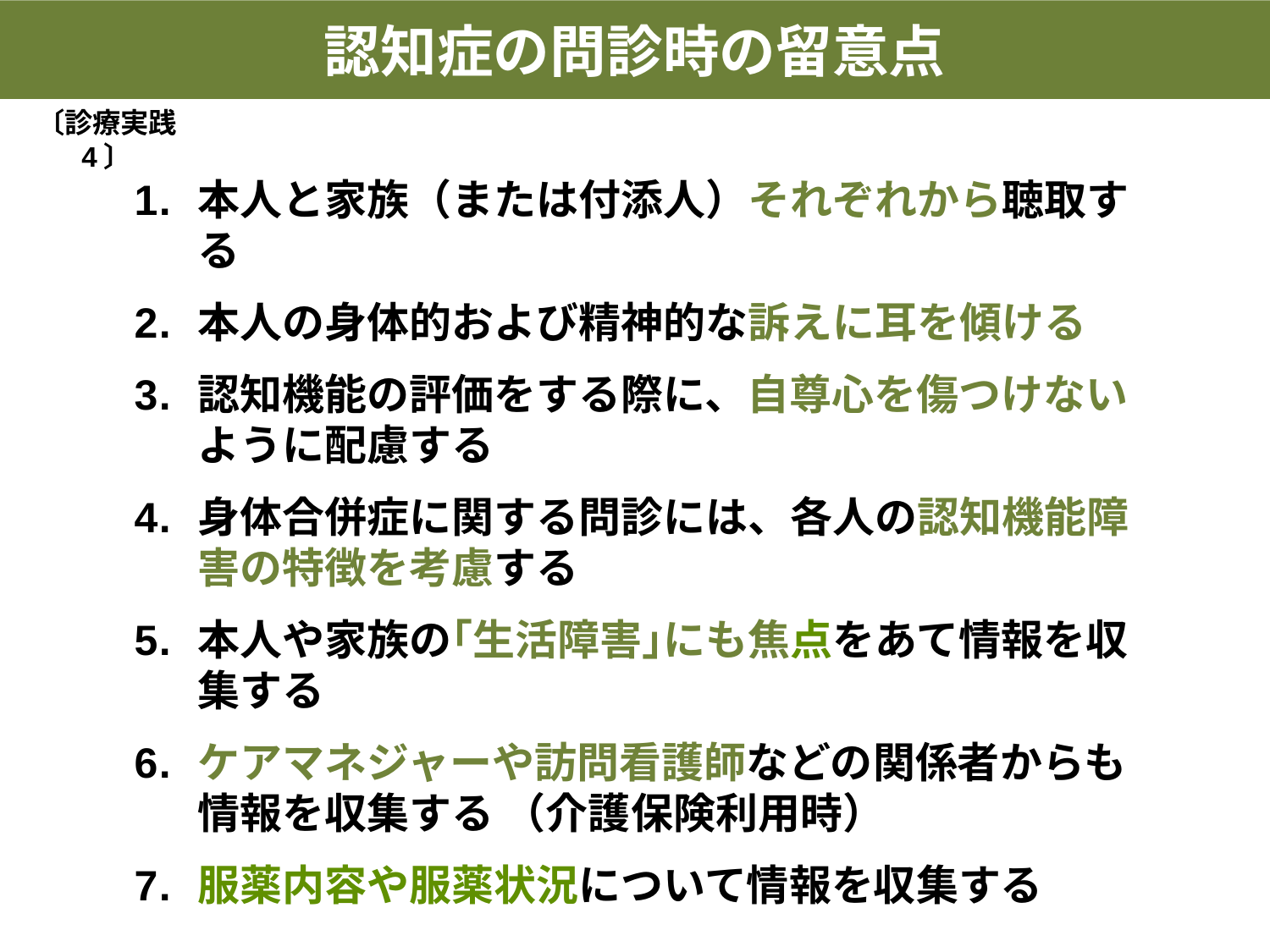

認知症の問診時の留意点
〔診療実践 4〕
本人と家族（または付添人）それぞれから聴取する
本人の身体的および精神的な訴えに耳を傾ける
認知機能の評価をする際に、自尊心を傷つけないように配慮する
身体合併症に関する問診には、各人の認知機能障害の特徴を考慮する
本人や家族の｢生活障害｣にも焦点をあて情報を収集する
ケアマネジャーや訪問看護師などの関係者からも情報を収集する （介護保険利用時）
服薬内容や服薬状況について情報を収集する